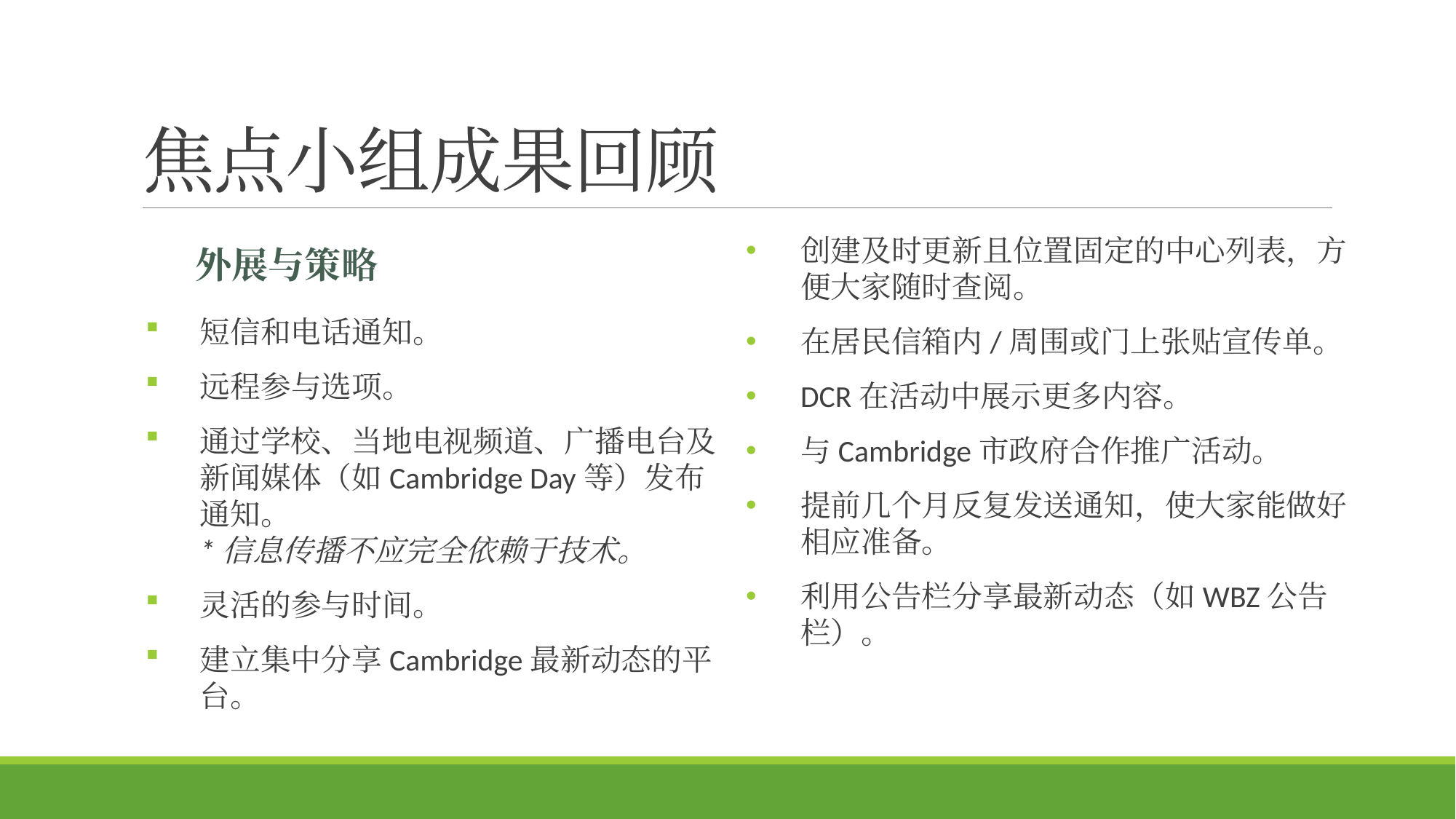

# 焦点小组成果回顾
外展与策略
创建及时更新且位置固定的中心列表，方便大家随时查阅。
在居民信箱内/周围或门上张贴宣传单。
DCR在活动中展示更多内容。
与Cambridge市政府合作推广活动。
提前几个月反复发送通知，使大家能做好相应准备。
利用公告栏分享最新动态（如WBZ公告栏）。
短信和电话通知。
远程参与选项。
通过学校、当地电视频道、广播电台及新闻媒体（如Cambridge Day等）发布通知。
*信息传播不应完全依赖于技术。
灵活的参与时间。
建立集中分享Cambridge最新动态的平台。